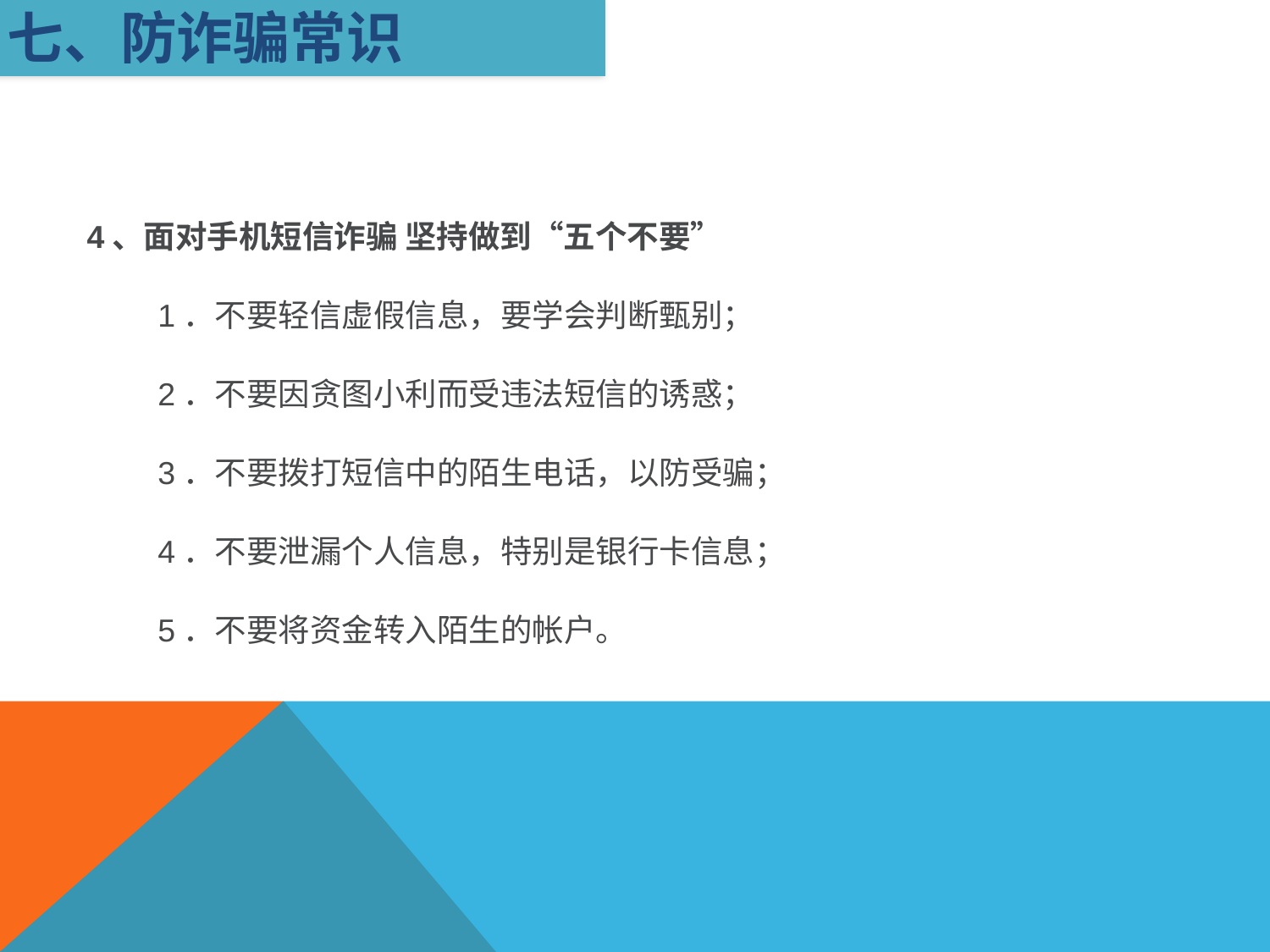

七、防诈骗常识

4、面对手机短信诈骗 坚持做到“五个不要”
　　1．不要轻信虚假信息，要学会判断甄别；
　　2．不要因贪图小利而受违法短信的诱惑；
　　3．不要拨打短信中的陌生电话，以防受骗；
　　4．不要泄漏个人信息，特别是银行卡信息；
　　5．不要将资金转入陌生的帐户。